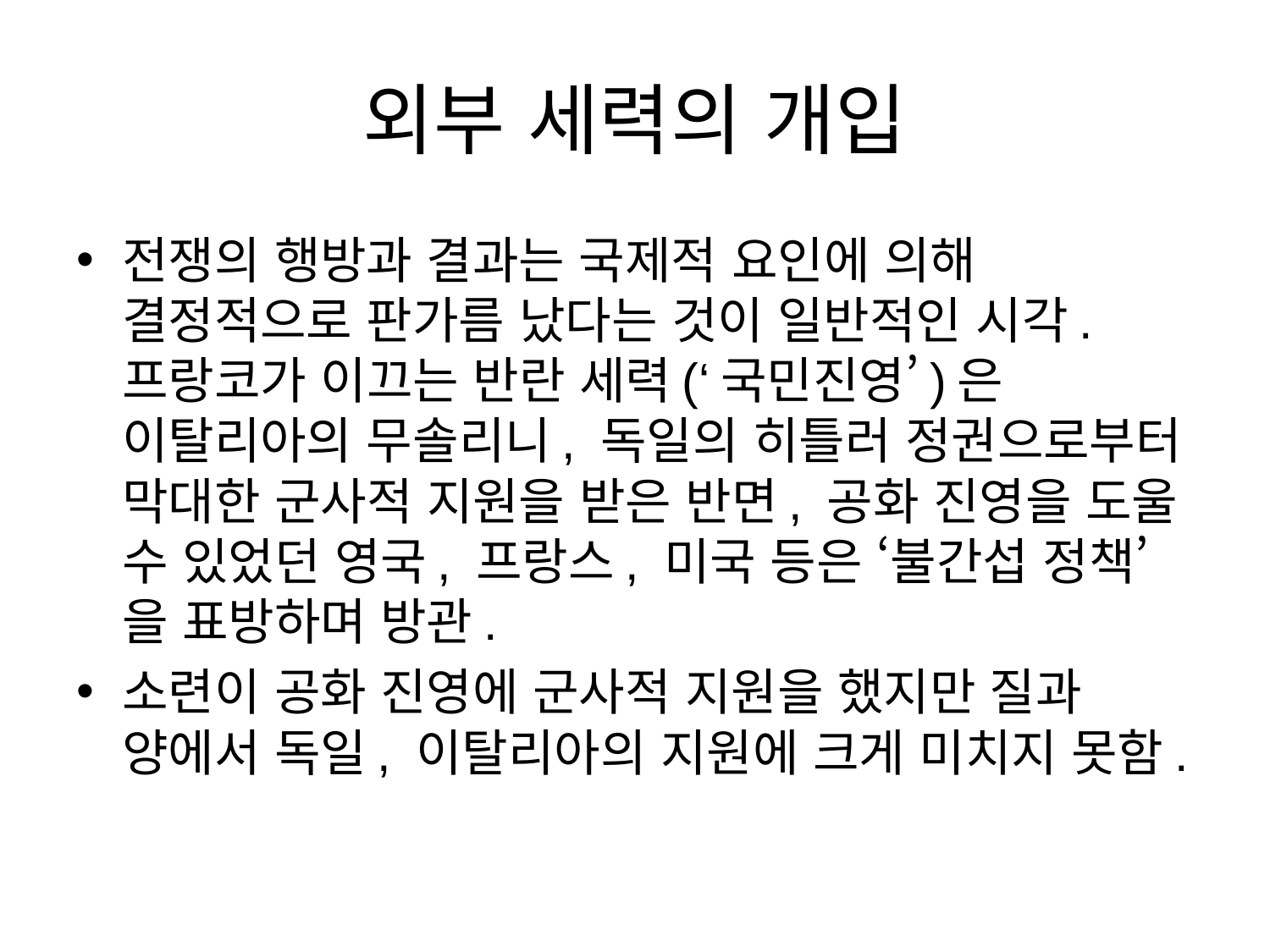

# 외부 세력의 개입
전쟁의 행방과 결과는 국제적 요인에 의해 결정적으로 판가름 났다는 것이 일반적인 시각. 프랑코가 이끄는 반란 세력(‘국민진영’)은 이탈리아의 무솔리니, 독일의 히틀러 정권으로부터 막대한 군사적 지원을 받은 반면, 공화 진영을 도울 수 있었던 영국, 프랑스, 미국 등은 ‘불간섭 정책’을 표방하며 방관.
소련이 공화 진영에 군사적 지원을 했지만 질과 양에서 독일, 이탈리아의 지원에 크게 미치지 못함.